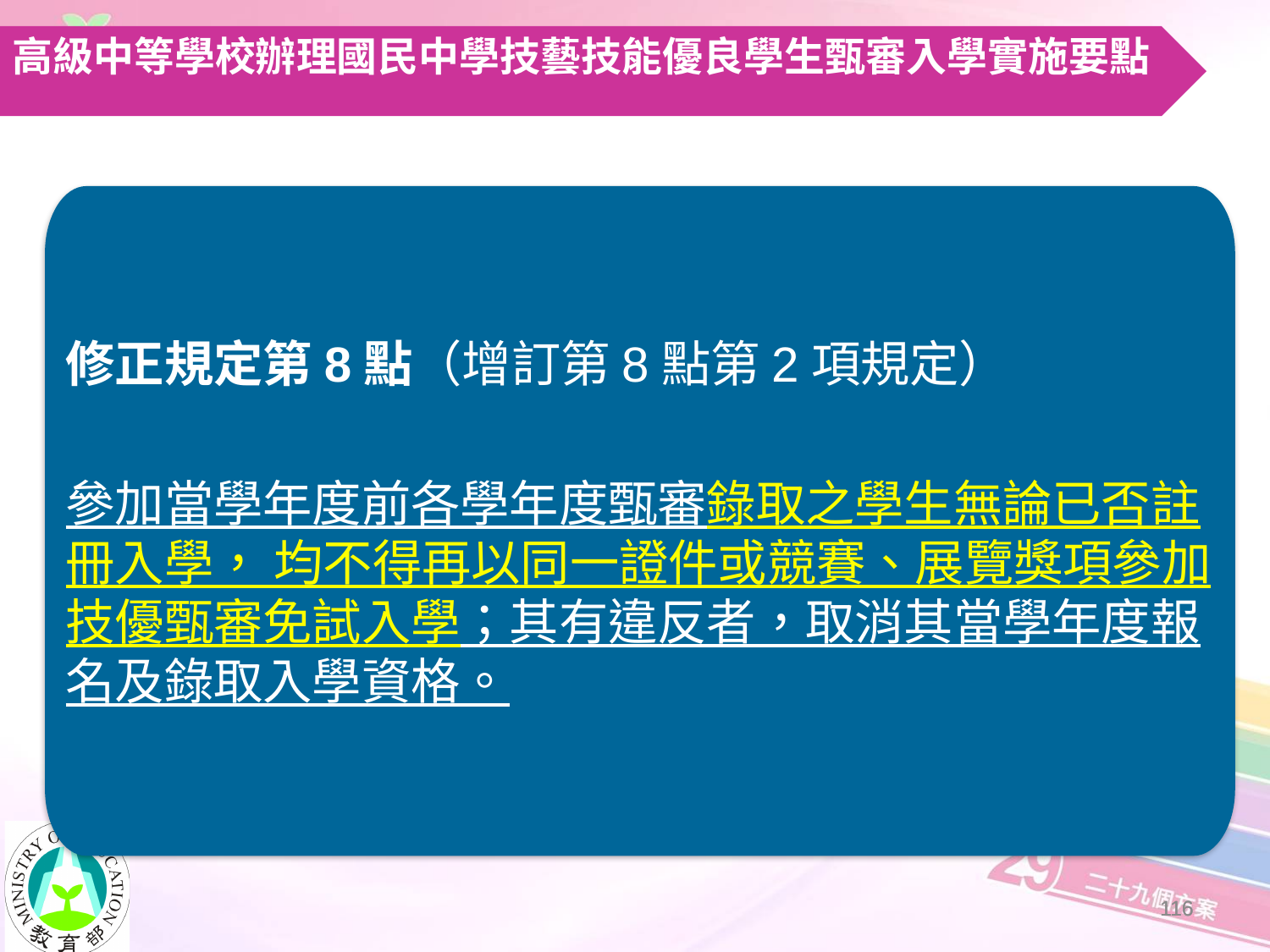

高級中等學校辦理國民中學技藝技能優良學生甄審入學實施要點

修正規定第8點（增訂第8點第2項規定）

參加當學年度前各學年度甄審錄取之學生無論已否註冊入學， 均不得再以同一證件或競賽、展覽獎項參加技優甄審免試入學；其有違反者，取消其當學年度報名及錄取入學資格。
116
116